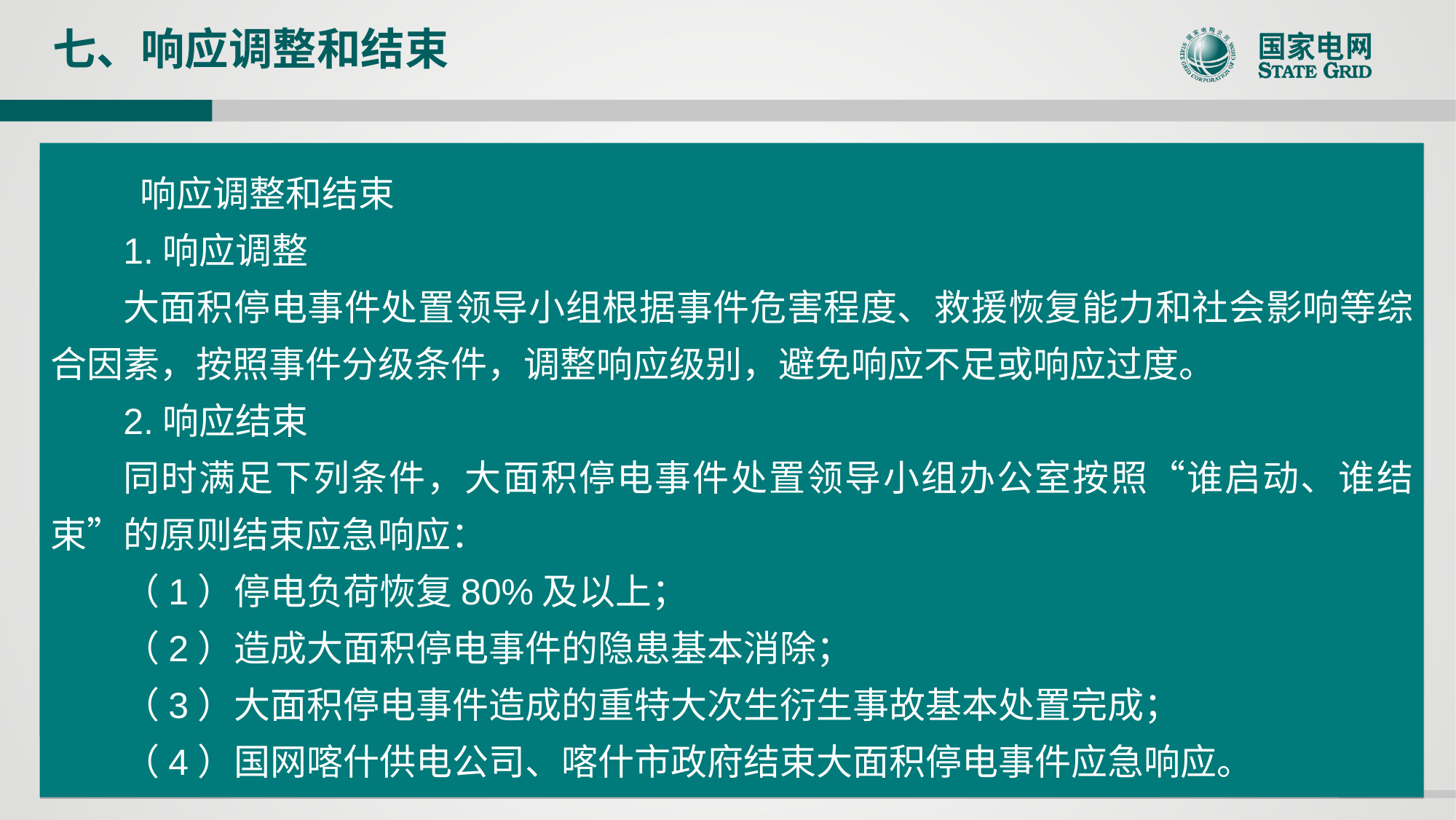

七、响应调整和结束
 响应调整和结束
1.响应调整
大面积停电事件处置领导小组根据事件危害程度、救援恢复能力和社会影响等综合因素，按照事件分级条件，调整响应级别，避免响应不足或响应过度。
2.响应结束
同时满足下列条件，大面积停电事件处置领导小组办公室按照“谁启动、谁结束”的原则结束应急响应：
（1）停电负荷恢复80%及以上；
（2）造成大面积停电事件的隐患基本消除；
（3）大面积停电事件造成的重特大次生衍生事故基本处置完成；
（4）国网喀什供电公司、喀什市政府结束大面积停电事件应急响应。